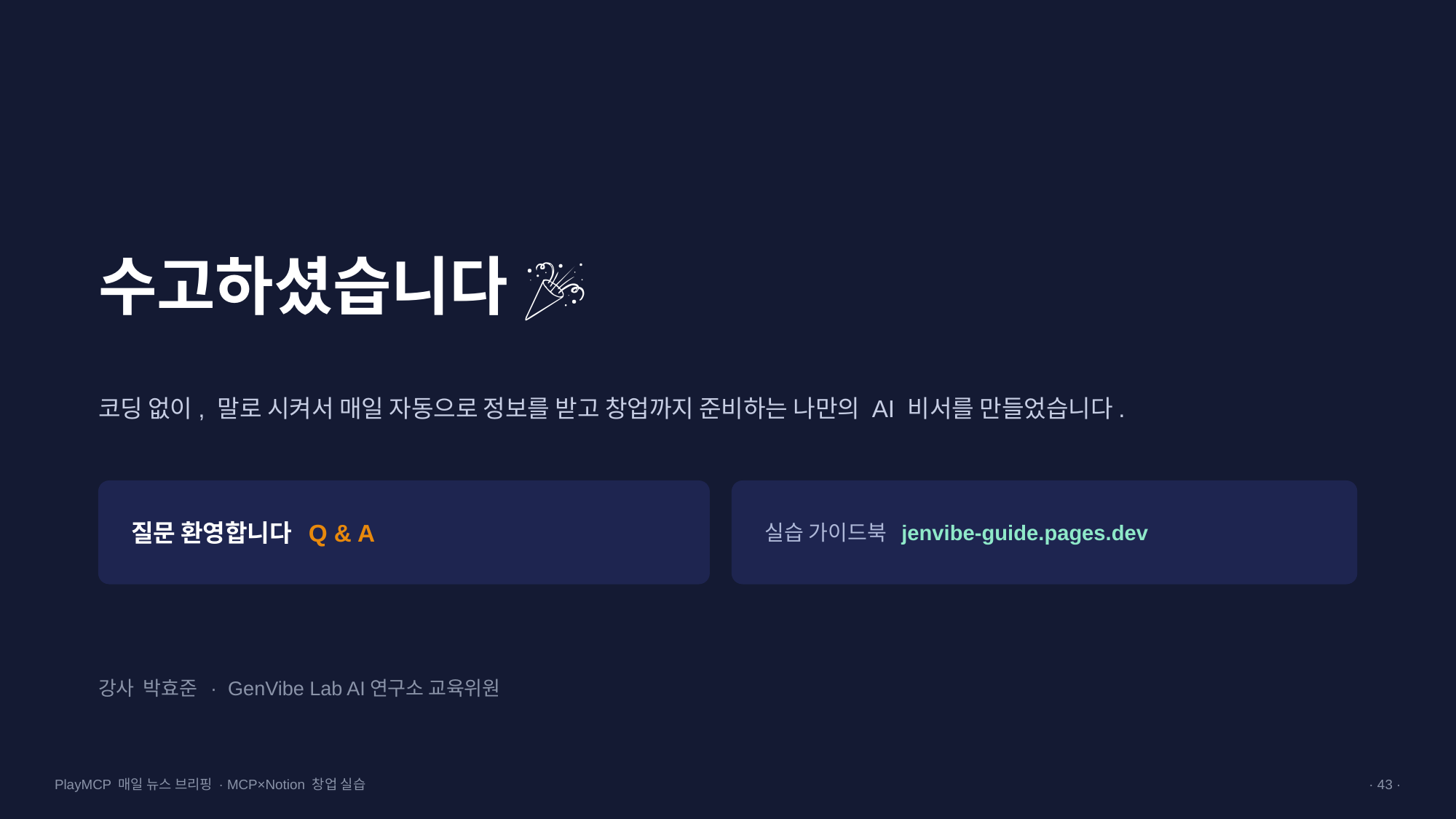

수고하셨습니다 🎉
코딩 없이, 말로 시켜서 매일 자동으로 정보를 받고 창업까지 준비하는 나만의 AI 비서를 만들었습니다.

질문 환영합니다  Q & A

실습 가이드북  jenvibe-guide.pages.dev
강사  박효준  ·  GenVibe Lab AI연구소 교육위원
PlayMCP 매일 뉴스 브리핑 · MCP×Notion 창업 실습
· 43 ·